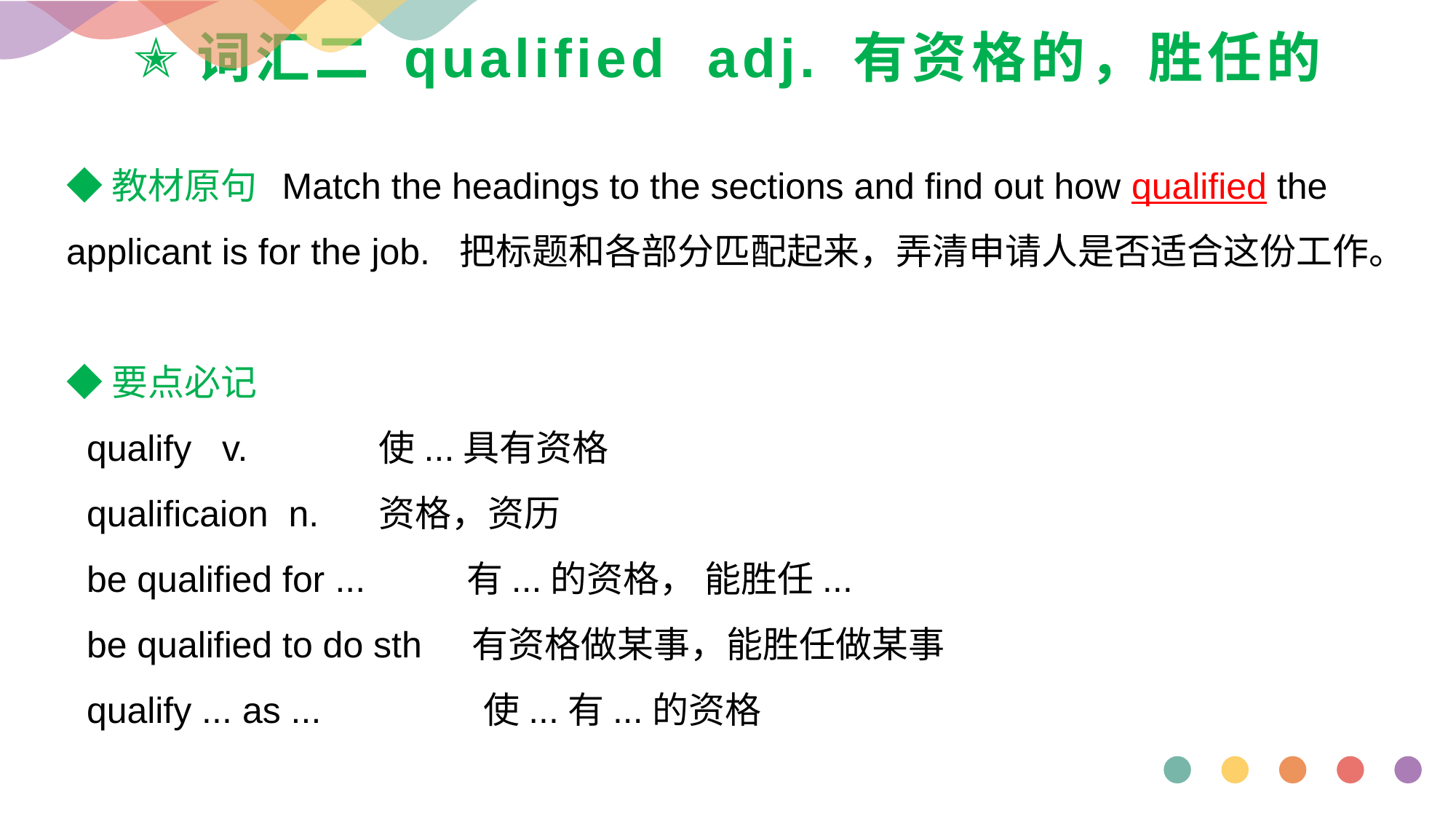

# ✭词汇二 qualified  adj. 有资格的，胜任的
◆教材原句  Match the headings to the sections and find out how qualified the applicant is for the job.  把标题和各部分匹配起来，弄清申请人是否适合这份工作。

◆要点必记
  qualify   v.            使...具有资格
  qualificaion  n.     资格，资历
  be qualified for ...         有...的资格， 能胜任...
  be qualified to do sth    有资格做某事，能胜任做某事
  qualify ... as ...               使...有...的资格